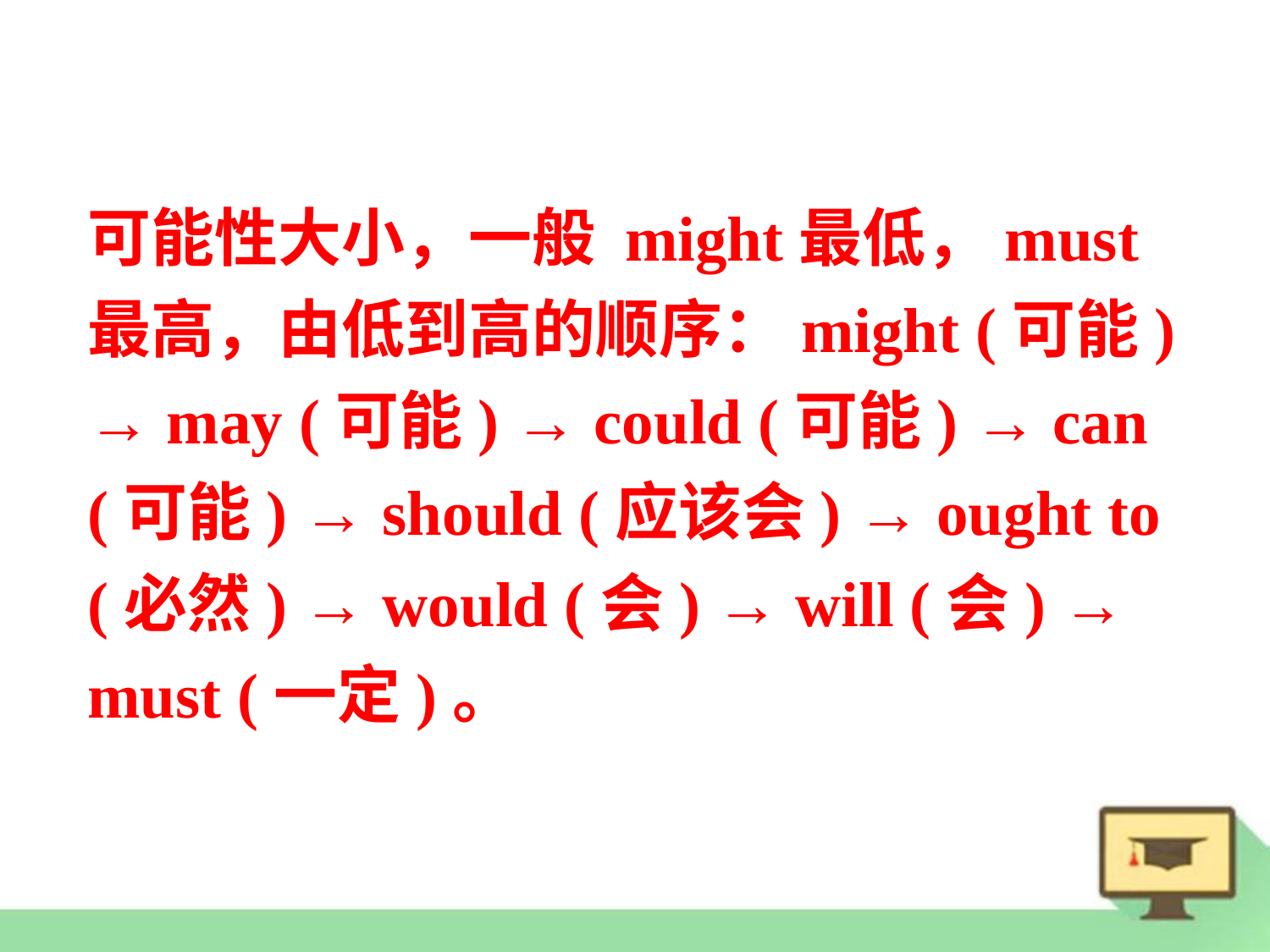

可能性大小，一般 might最低，must最高，由低到高的顺序：might (可能) → may (可能) → could (可能) → can (可能) → should (应该会) → ought to (必然) → would (会) → will (会) → must (一定)。